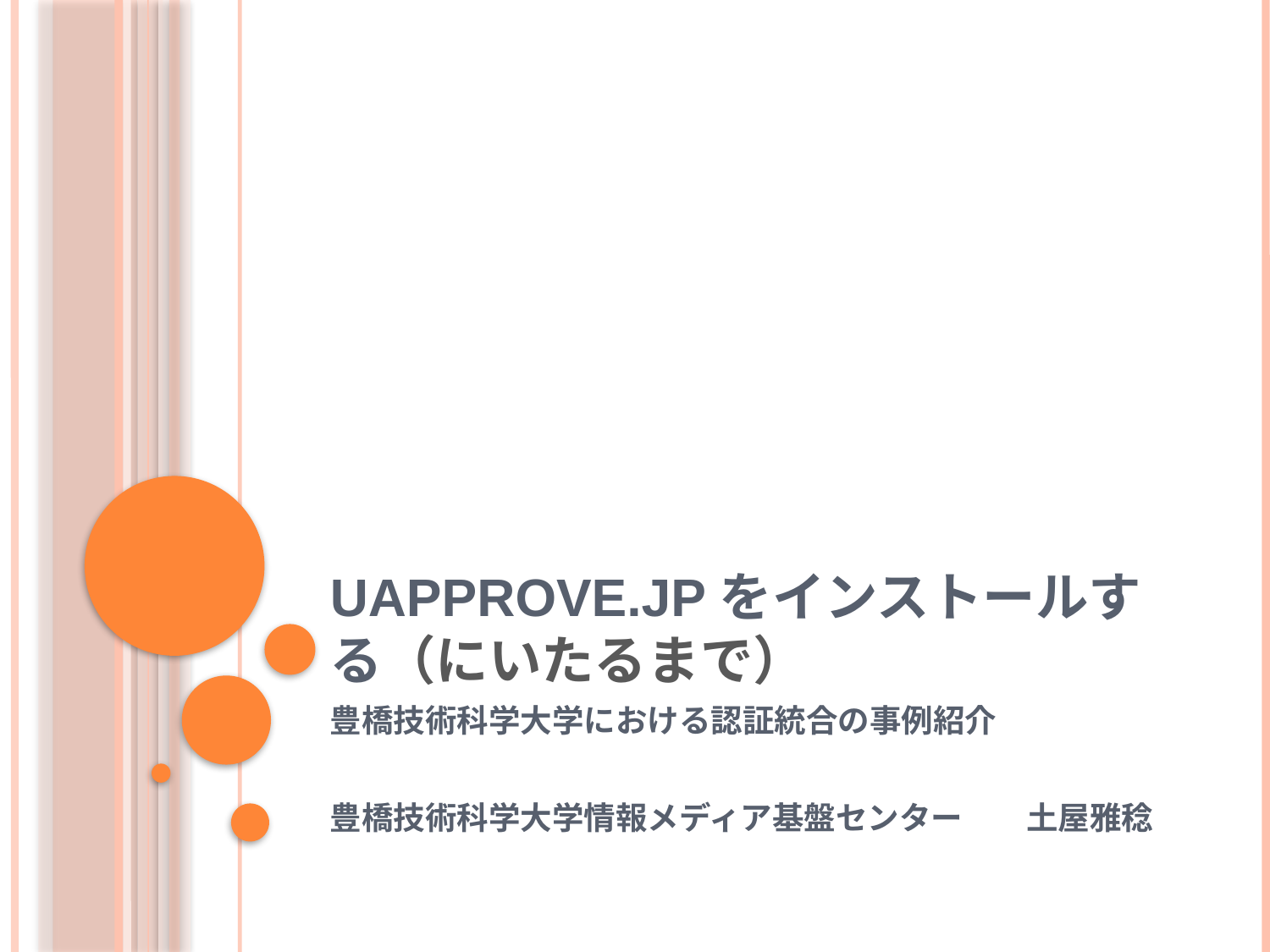

# uApprove.jpをインストールする（にいたるまで）
豊橋技術科学大学における認証統合の事例紹介

豊橋技術科学大学情報メディア基盤センター　　土屋雅稔